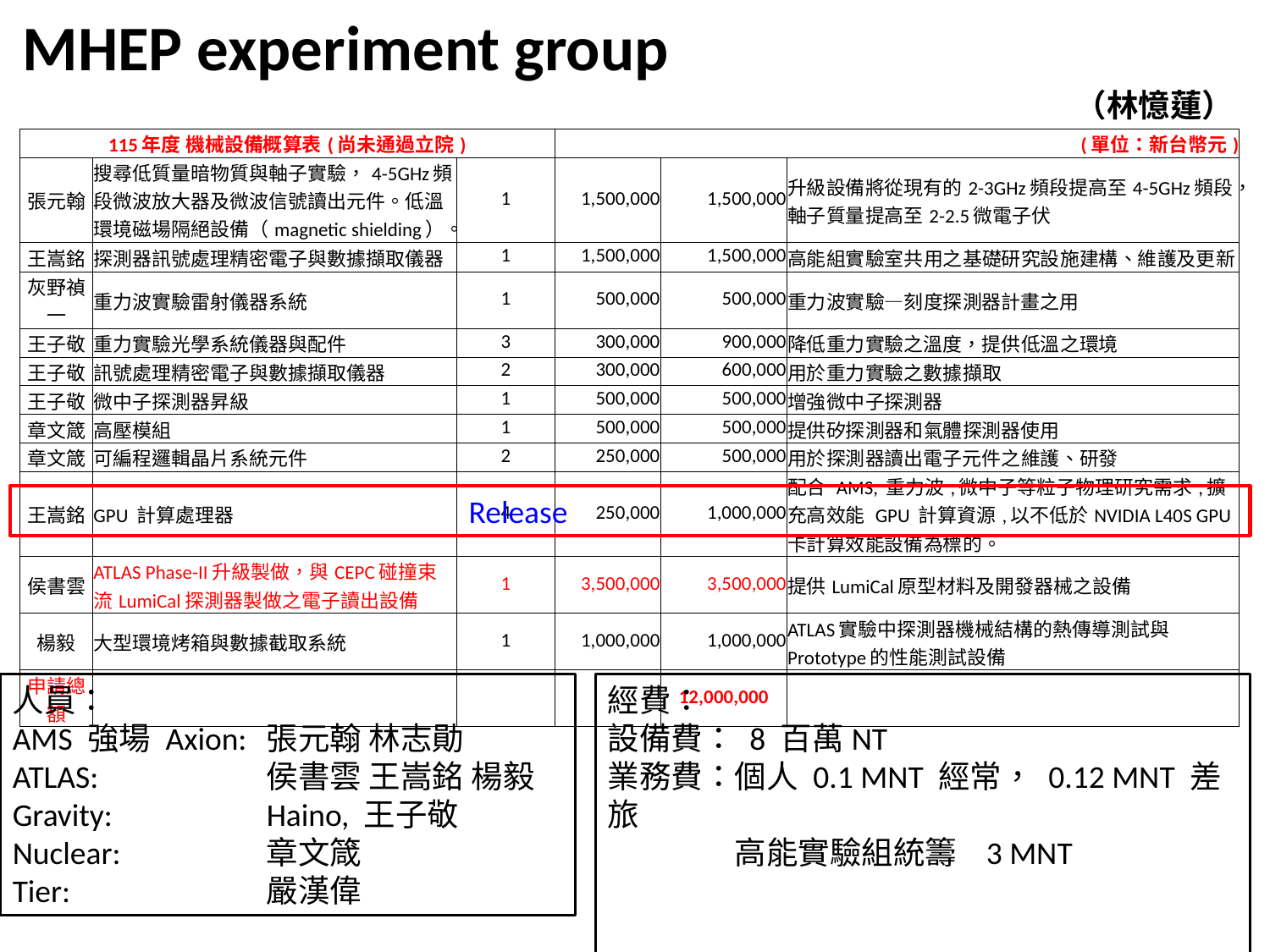

# MHEP experiment group
（林憶蓮）
| 115年度 機械設備概算表(尚未通過立院) |  |  | (單位：新台幣元) |  |  |  |
| --- | --- | --- | --- | --- | --- | --- |
| 張元翰 | 搜尋低質量暗物質與軸子實驗，4-5GHz頻段微波放大器及微波信號讀出元件。低溫環境磁場隔絕設備（magnetic shielding）。 | 1 | 1,500,000 | 1,500,000 | 升級設備將從現有的2-3GHz頻段提高至4-5GHz頻段，軸子質量提高至2-2.5微電子伏 |  |
| 王嵩銘 | 探測器訊號處理精密電子與數據擷取儀器 | 1 | 1,500,000 | 1,500,000 | 高能組實驗室共用之基礎研究設施建構、維護及更新 |  |
| 灰野禎一 | 重力波實驗雷射儀器系統 | 1 | 500,000 | 500,000 | 重力波實驗—刻度探測器計畫之用 |  |
| 王子敬 | 重力實驗光學系統儀器與配件 | 3 | 300,000 | 900,000 | 降低重力實驗之溫度，提供低溫之環境 |  |
| 王子敬 | 訊號處理精密電子與數據擷取儀器 | 2 | 300,000 | 600,000 | 用於重力實驗之數據擷取 |  |
| 王子敬 | 微中子探測器昇級 | 1 | 500,000 | 500,000 | 增強微中子探測器 |  |
| 章文箴 | 高壓模組 | 1 | 500,000 | 500,000 | 提供矽探測器和氣體探測器使用 |  |
| 章文箴 | 可編程邏輯晶片系統元件 | 2 | 250,000 | 500,000 | 用於探測器讀出電子元件之維護、研發 |  |
| 王嵩銘 | GPU 計算處理器 | 4 | 250,000 | 1,000,000 | 配合 AMS, 重力波,微中子等粒子物理研究需求,擴充高效能 GPU 計算資源,以不低於NVIDIA L40S GPU 卡計算效能設備為標的。 |  |
| 侯書雲 | ATLAS Phase-II升級製做，與CEPC碰撞束流LumiCal探測器製做之電子讀出設備 | 1 | 3,500,000 | 3,500,000 | 提供LumiCal原型材料及開發器械之設備 |  |
| 楊毅 | 大型環境烤箱與數據截取系統 | 1 | 1,000,000 | 1,000,000 | ATLAS實驗中探測器機械結構的熱傳導測試與Prototype的性能測試設備 |  |
| 申請總額 |  |  |  | 12,000,000 |  |  |
                                                              Release
人員：
AMS 強場 Axion:	張元翰 林志勛
ATLAS:		侯書雲 王嵩銘 楊毅
Gravity:		Haino, 王子敬
Nuclear:		章文箴
Tier:		嚴漢偉
經費：
設備費： 8 百萬NT
業務費：個人 0.1 MNT 經常， 0.12 MNT 差旅
	高能實驗組統籌   3 MNT